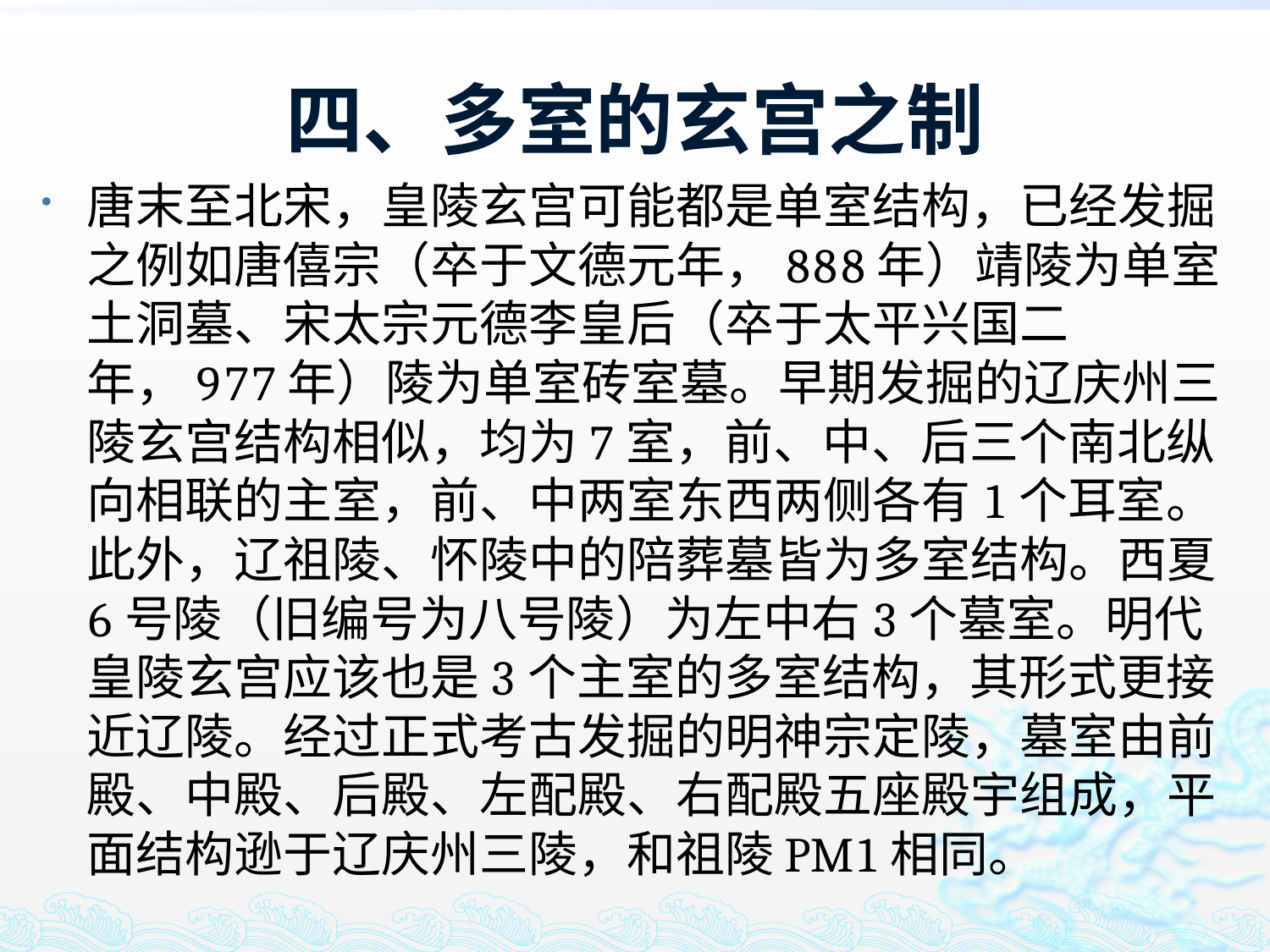

# 四、多室的玄宫之制
唐末至北宋，皇陵玄宫可能都是单室结构，已经发掘之例如唐僖宗（卒于文德元年，888年）靖陵为单室土洞墓、宋太宗元德李皇后（卒于太平兴国二年，977年）陵为单室砖室墓。早期发掘的辽庆州三陵玄宫结构相似，均为7室，前、中、后三个南北纵向相联的主室，前、中两室东西两侧各有1个耳室。此外，辽祖陵、怀陵中的陪葬墓皆为多室结构。西夏6号陵（旧编号为八号陵）为左中右3个墓室。明代皇陵玄宫应该也是3个主室的多室结构，其形式更接近辽陵。经过正式考古发掘的明神宗定陵，墓室由前殿、中殿、后殿、左配殿、右配殿五座殿宇组成，平面结构逊于辽庆州三陵，和祖陵PM1相同。